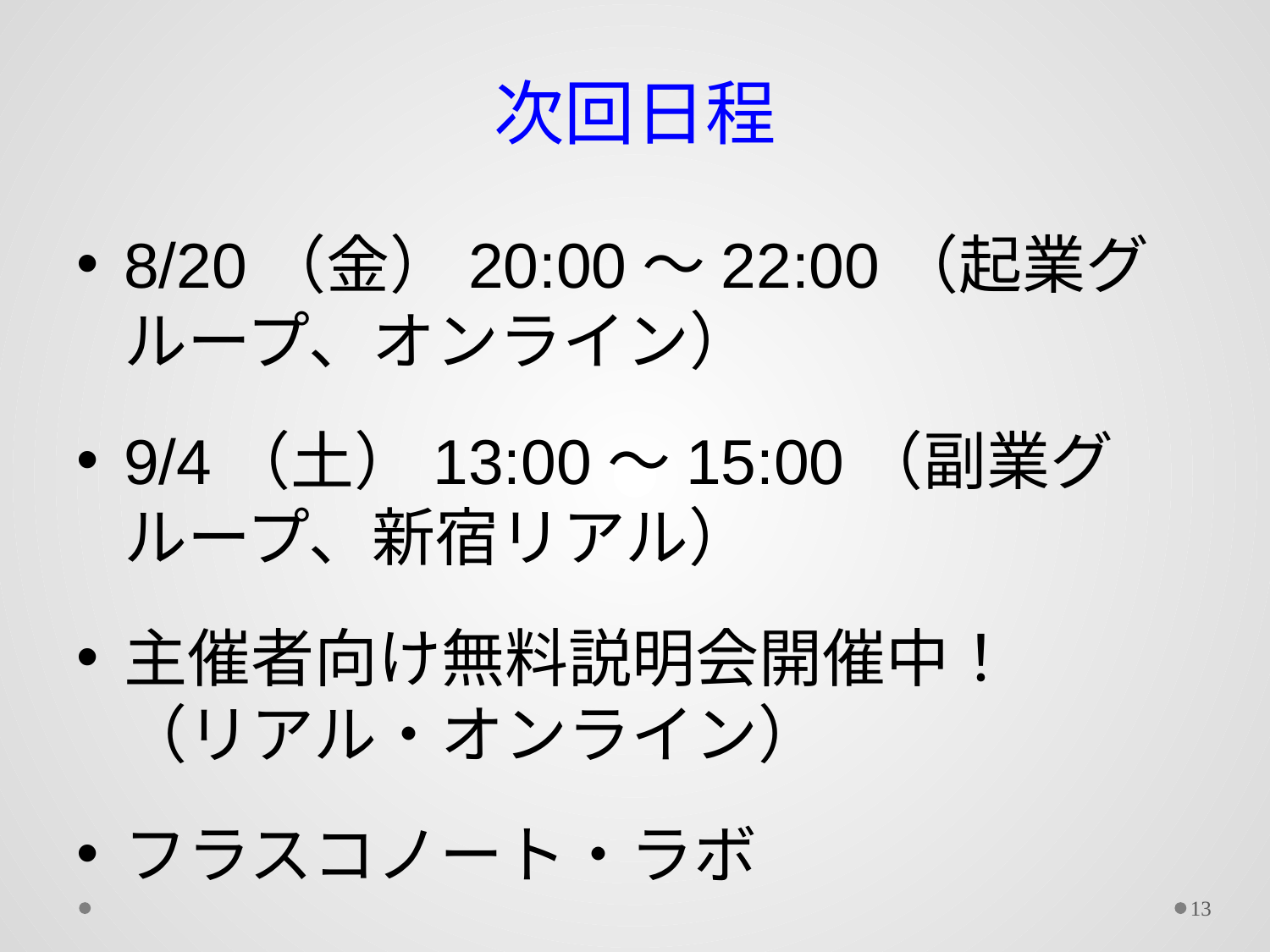

# 次回日程
8/20（金）20:00〜22:00（起業グループ、オンライン）
9/4（土）13:00〜15:00（副業グループ、新宿リアル）
主催者向け無料説明会開催中！
（リアル・オンライン）
フラスコノート・ラボ
13